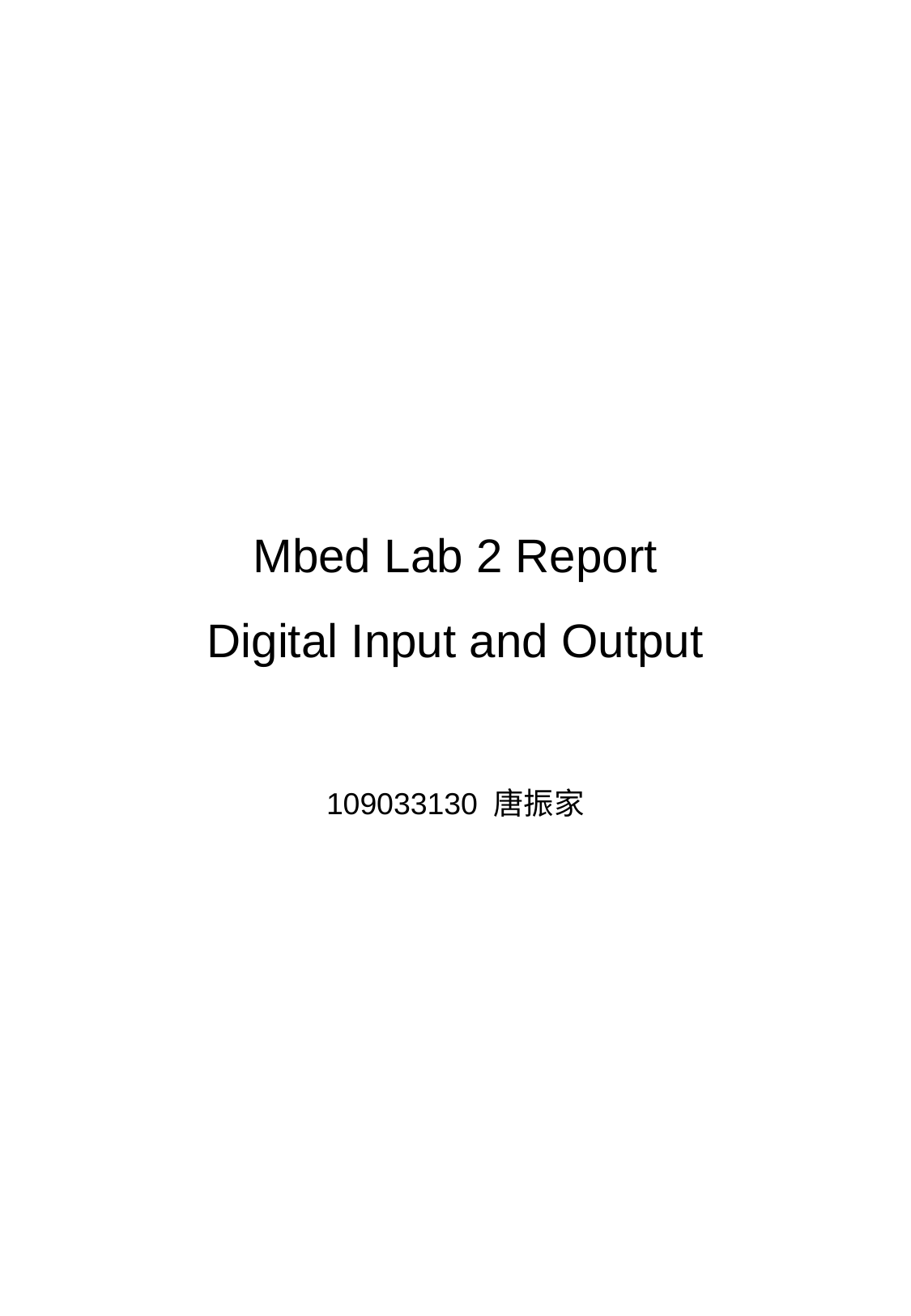

# Mbed Lab 2 Report Digital Input and Output
109033130 唐振家